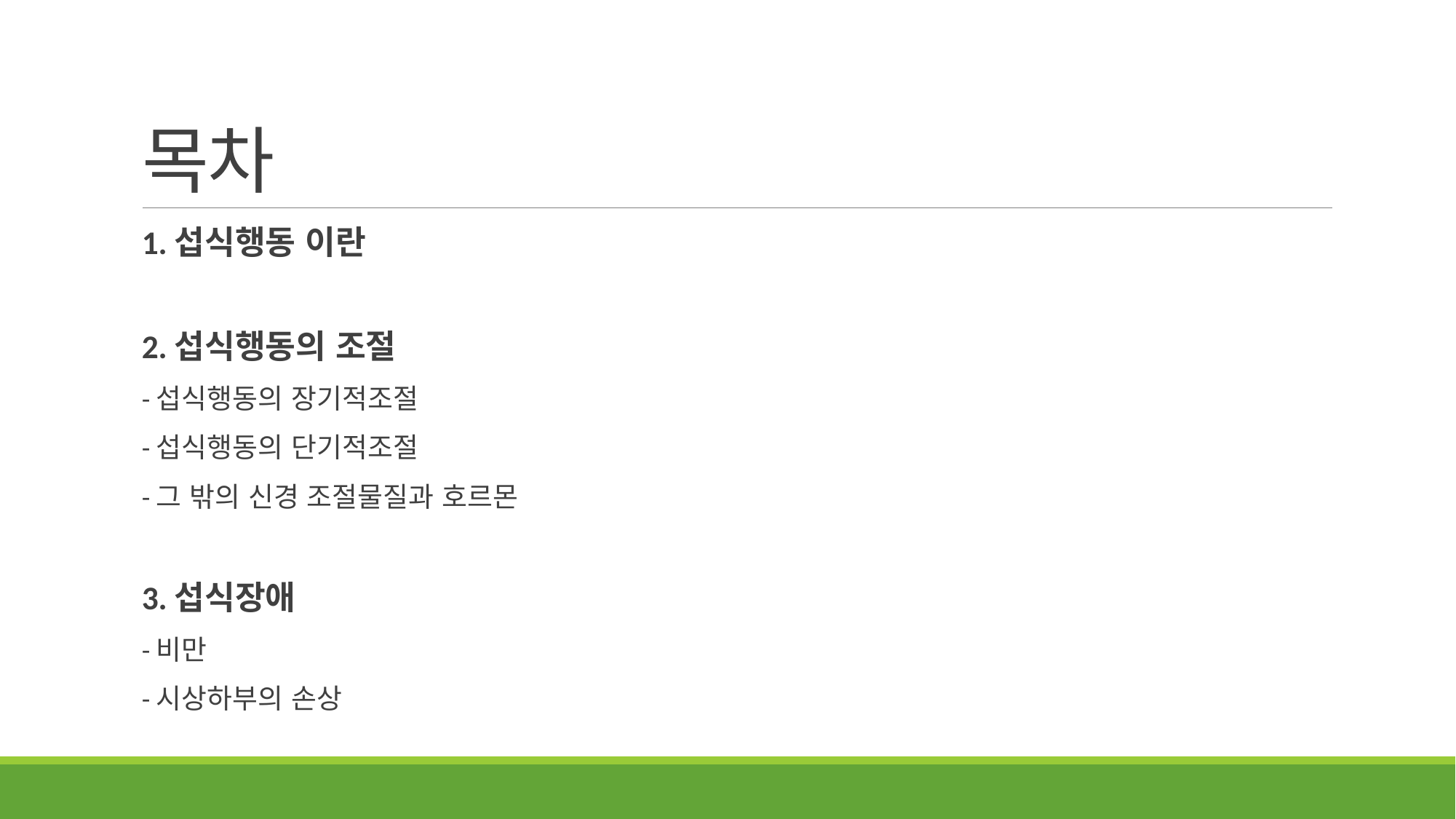

# 목차
1.섭식행동 이란

2.섭식행동의 조절
-섭식행동의 장기적조절
-섭식행동의 단기적조절
-그 밖의 신경 조절물질과 호르몬

3.섭식장애
-비만
-시상하부의 손상